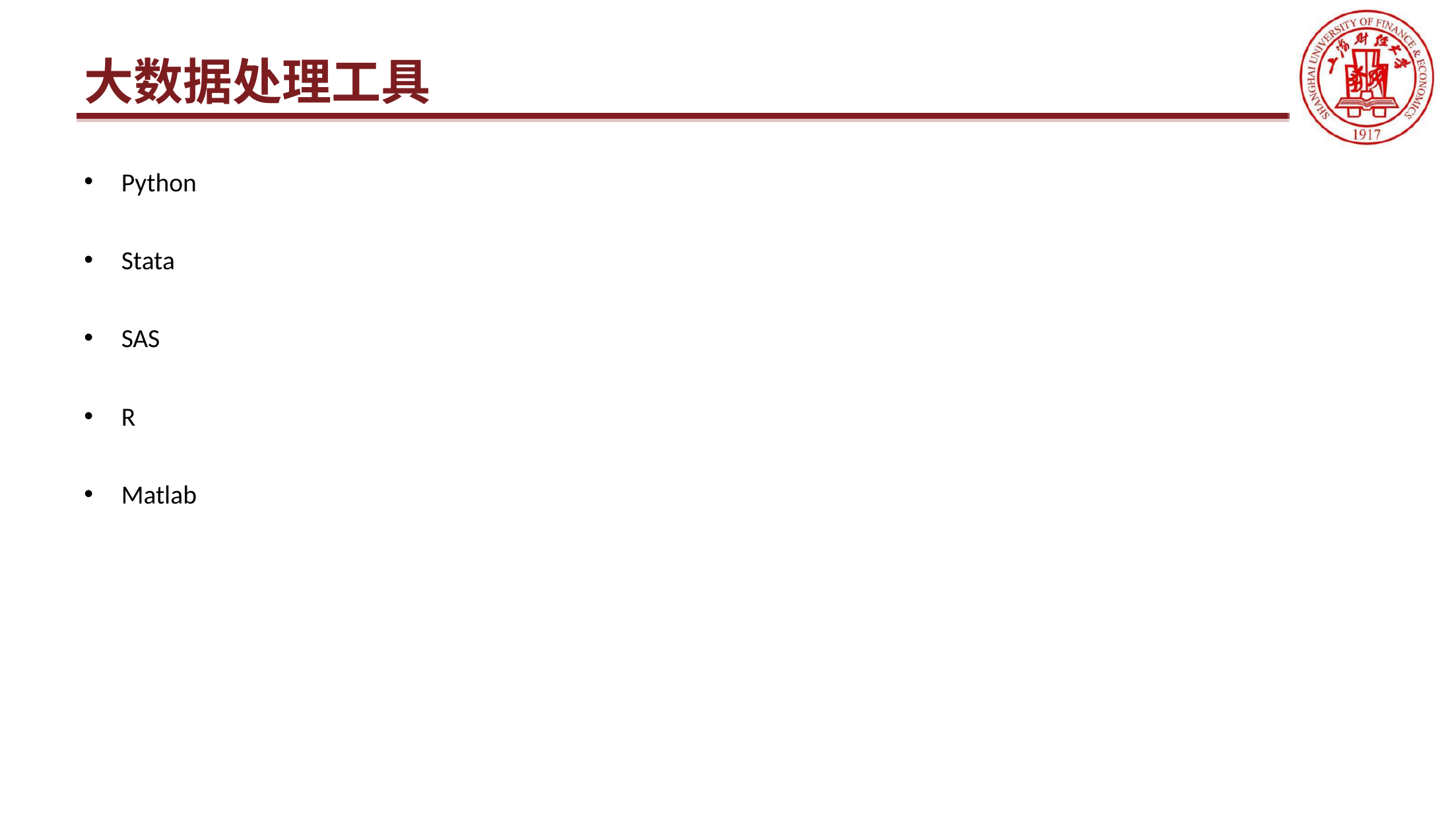

# 大数据处理工具
Python

Stata

SAS

R

Matlab